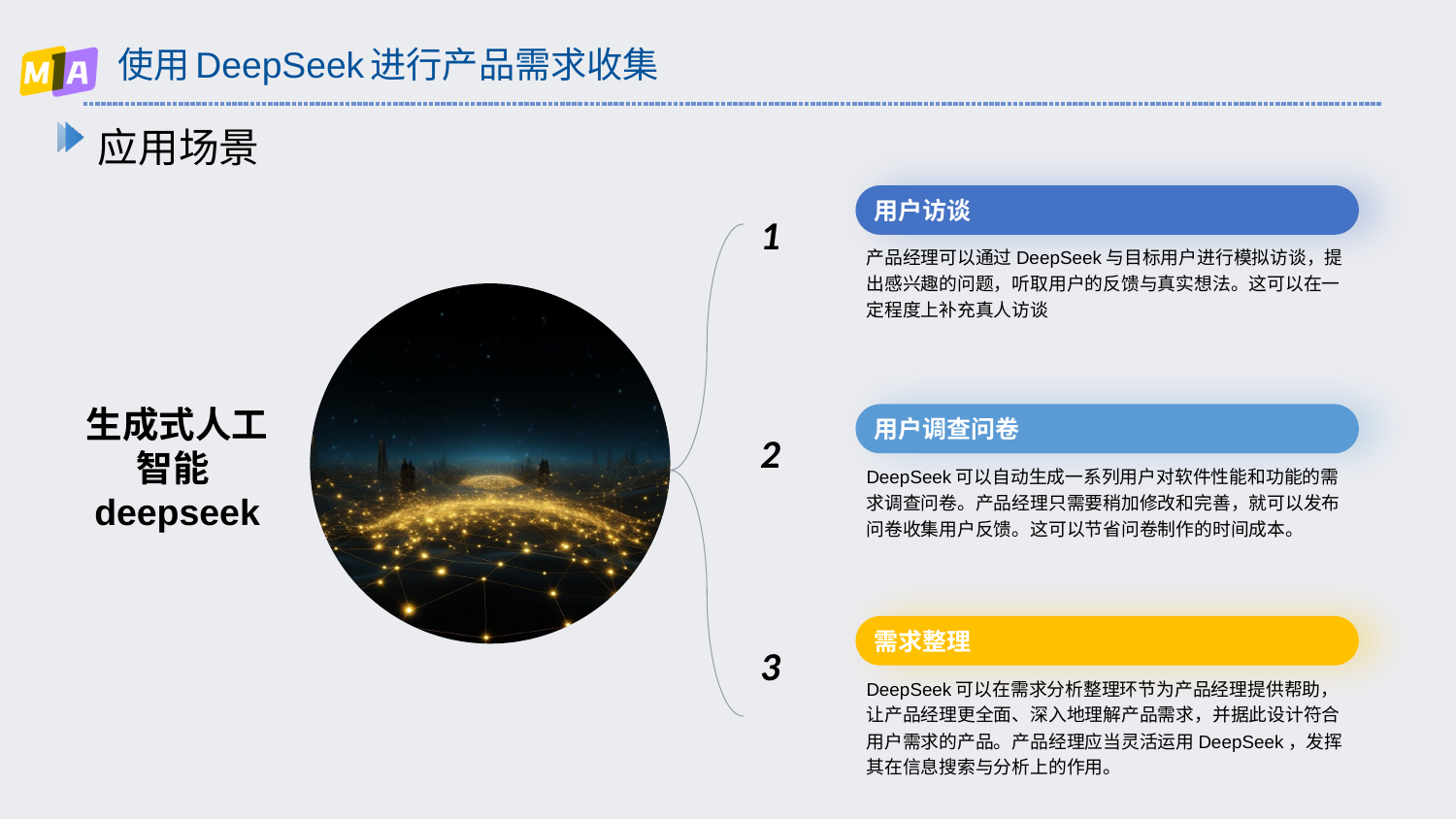

# 使用DeepSeek进行产品需求收集
应用场景
生成式人工智能deepseek
用户访谈
1
产品经理可以通过DeepSeek与目标用户进行模拟访谈，提出感兴趣的问题，听取用户的反馈与真实想法。这可以在一定程度上补充真人访谈

用户调查问卷
2
DeepSeek可以自动生成一系列用户对软件性能和功能的需求调查问卷。产品经理只需要稍加修改和完善，就可以发布问卷收集用户反馈。这可以节省问卷制作的时间成本。
需求整理
3
DeepSeek可以在需求分析整理环节为产品经理提供帮助，让产品经理更全面、深入地理解产品需求，并据此设计符合用户需求的产品。产品经理应当灵活运用DeepSeek，发挥其在信息搜索与分析上的作用。